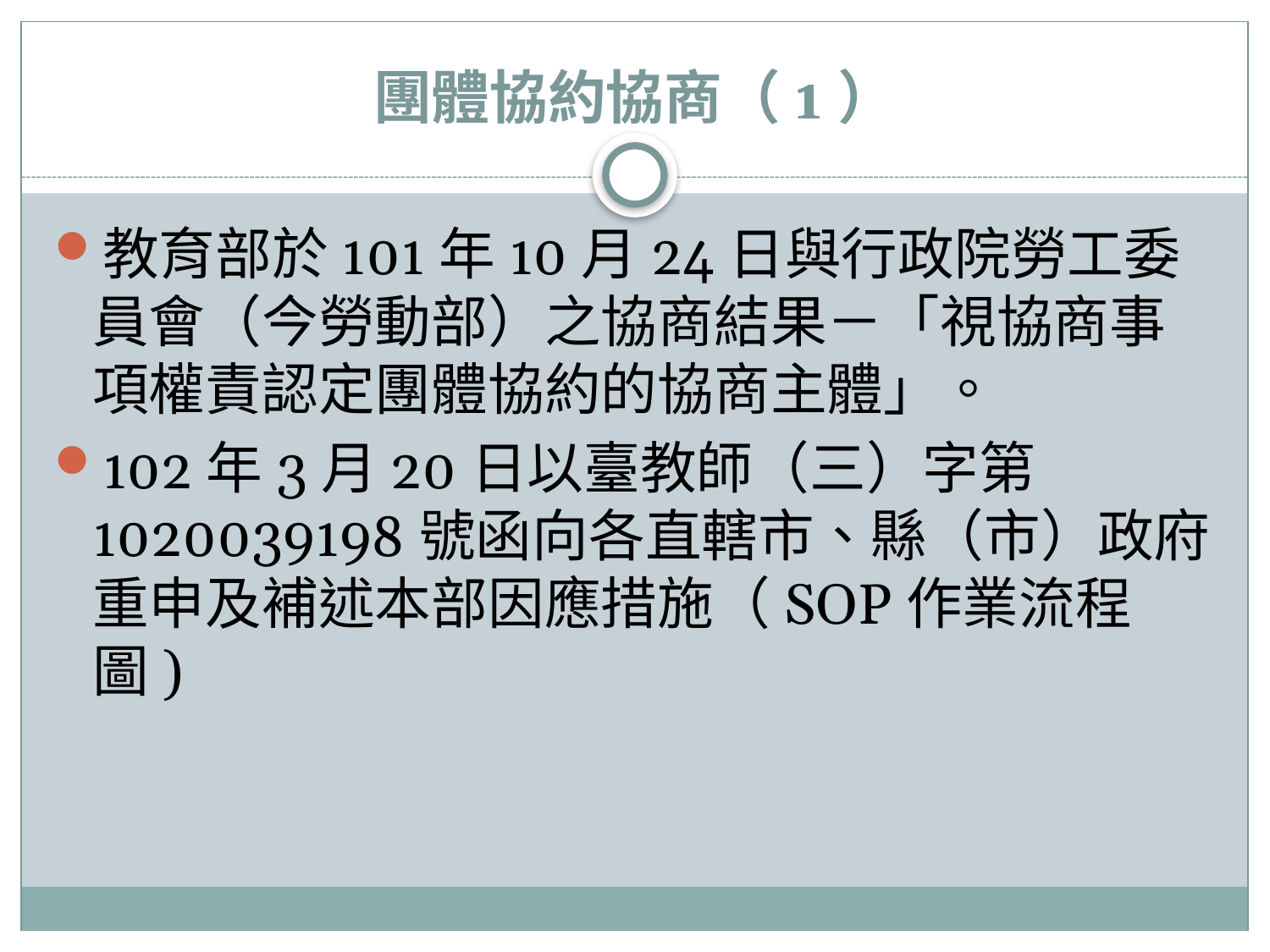

# 團體協約協商（1）
教育部於101年10月24日與行政院勞工委員會（今勞動部）之協商結果－「視協商事項權責認定團體協約的協商主體」。
102年3月20日以臺教師（三）字第1020039198號函向各直轄市、縣（市）政府重申及補述本部因應措施（SOP作業流程圖)